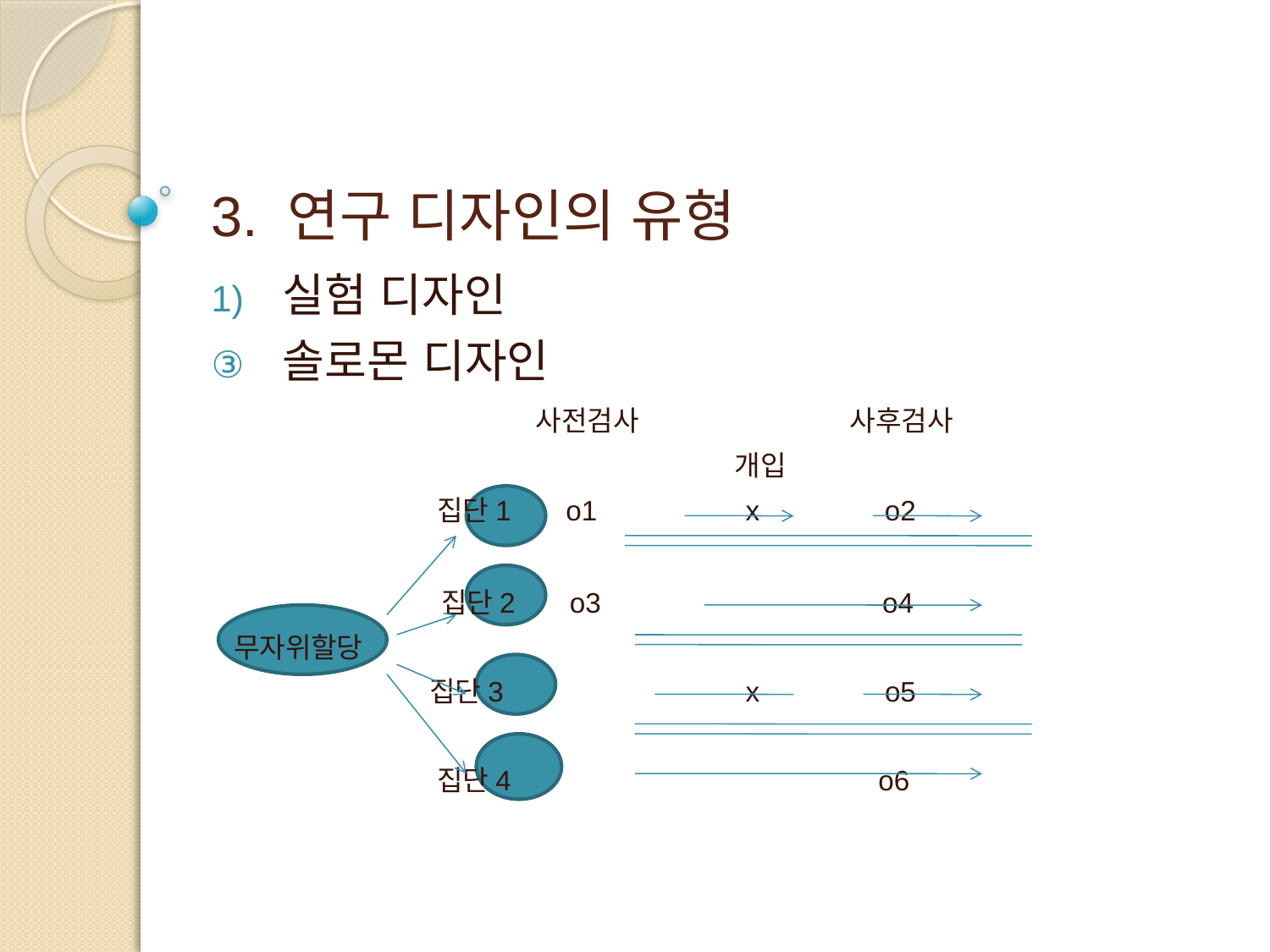

# 3. 연구 디자인의 유형
실험 디자인
솔로몬 디자인
                                  사전검사                           사후검사
                                                                  개입
                            집단1       o1                   x                o2

                         집단2       o3                                    o4
  무자위할당
                           집단3                               x                o5

                            집단4                                               o6